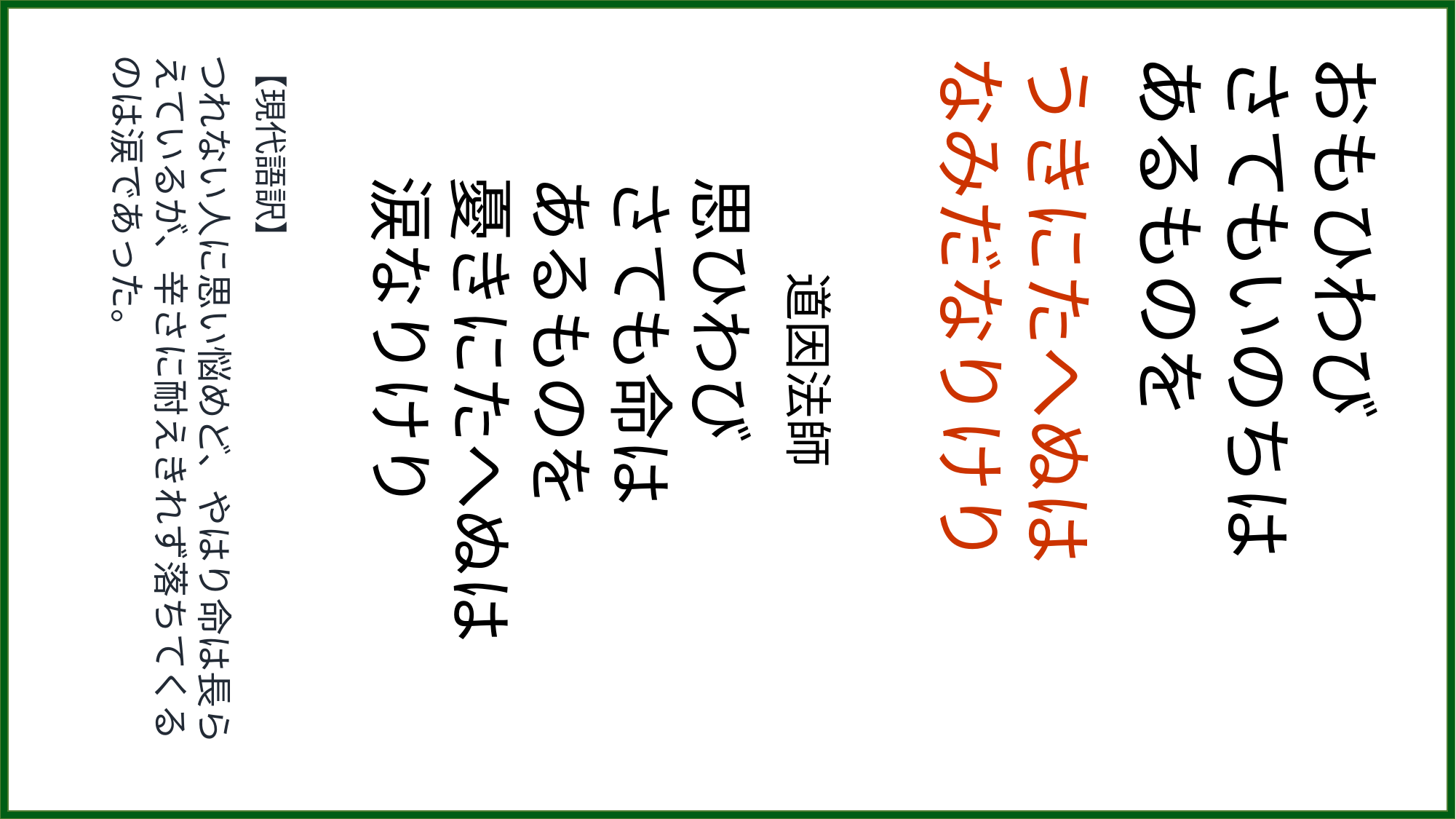

【現代語訳】

つれない人に思い悩めど、やはり命は長らえているが、辛さに耐えきれず落ちてくるのは涙であった。
　　道因法師

思ひわび
さても命は
あるものを
憂きにたへぬは
涙なりけり
うきにたへぬは
なみだなりけり
おもひわび
さてもいのちは
あるものを